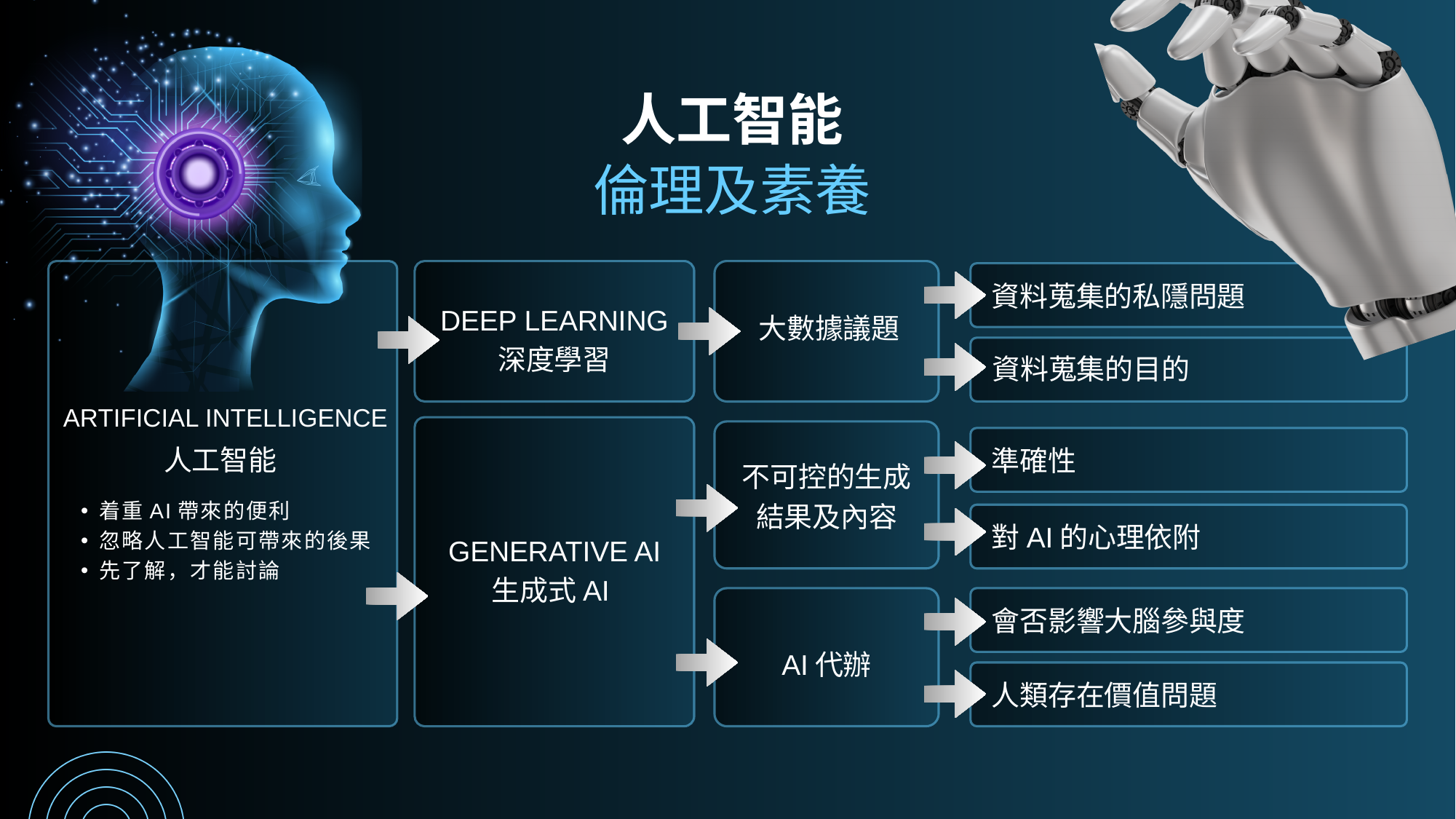

人工智能

倫理及素養

資料蒐集的私隱問題
DEEP LEARNING
深度學習
大數據議題

資料蒐集的目的
ARTIFICIAL INTELLIGENCE

人工智能
準確性

不可控的生成結果及內容

着重AI帶來的便利
忽略人工智能可帶來的後果
先了解，才能討論

對AI的心理依附
GENERATIVE AI
生成式AI

會否影響大腦參與度

AI代辦

人類存在價值問題